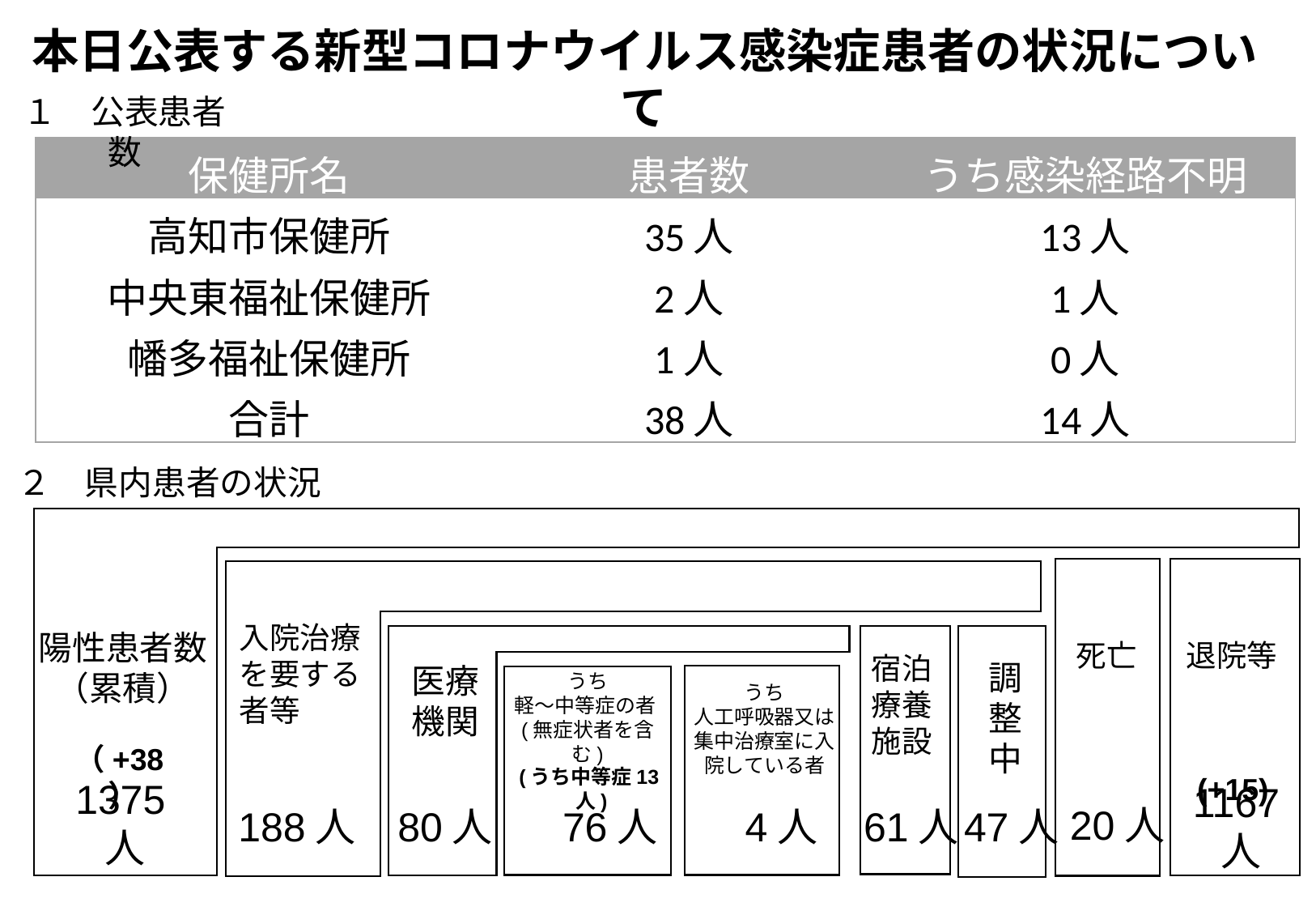

本日公表する新型コロナウイルス感染症患者の状況について
１　公表患者数
| 保健所名 | 患者数 | うち感染経路不明 |
| --- | --- | --- |
| 高知市保健所 | 35人 | 13人 |
| 中央東福祉保健所 | 2人 | 1人 |
| 幡多福祉保健所 | 1人 | 0人 |
| 合計 | 38人 | 14人 |
２　県内患者の状況

入院治療を要する者等
死亡
退院等

うち
軽～中等症の者(無症状者を含む)

医療機関
うち
人工呼吸器又は集中治療室に入院している者
医療
機関
80人
76人
4人

宿泊療養
施設
61人
陽性患者数
（累積）
1375人
20人
188人
1167人

調整中
47人
(うち中等症13人)

(＋5)

(+15)

（+38）